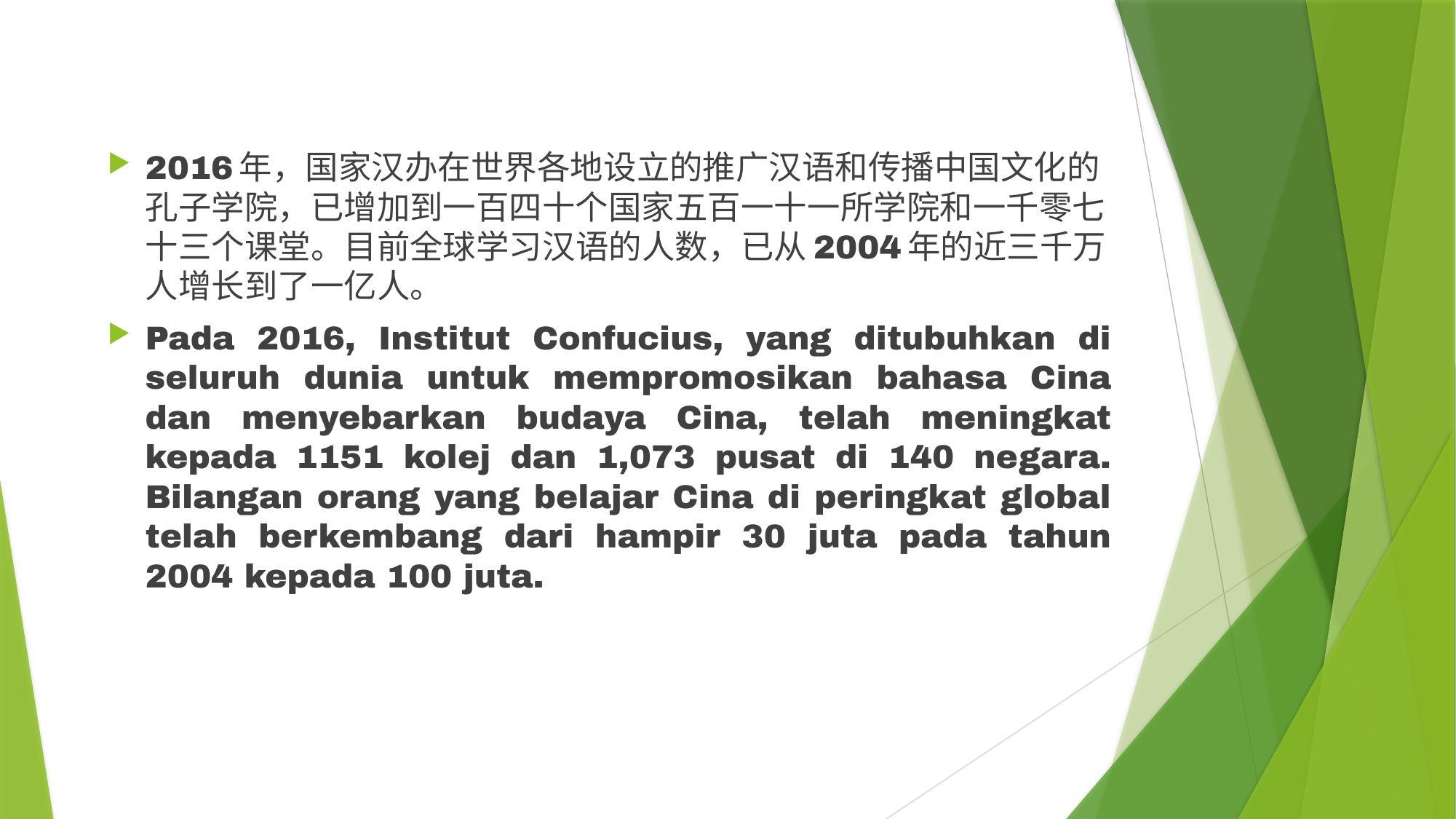

2016年，国家汉办在世界各地设立的推广汉语和传播中国文化的孔子学院，已增加到一百四十个国家五百一十一所学院和一千零七十三个课堂。目前全球学习汉语的人数，已从2004年的近三千万人增长到了一亿人。
Pada 2016, Institut Confucius, yang ditubuhkan di seluruh dunia untuk mempromosikan bahasa Cina dan menyebarkan budaya Cina, telah meningkat kepada 1151 kolej dan 1,073 pusat di 140 negara. Bilangan orang yang belajar Cina di peringkat global telah berkembang dari hampir 30 juta pada tahun 2004 kepada 100 juta.